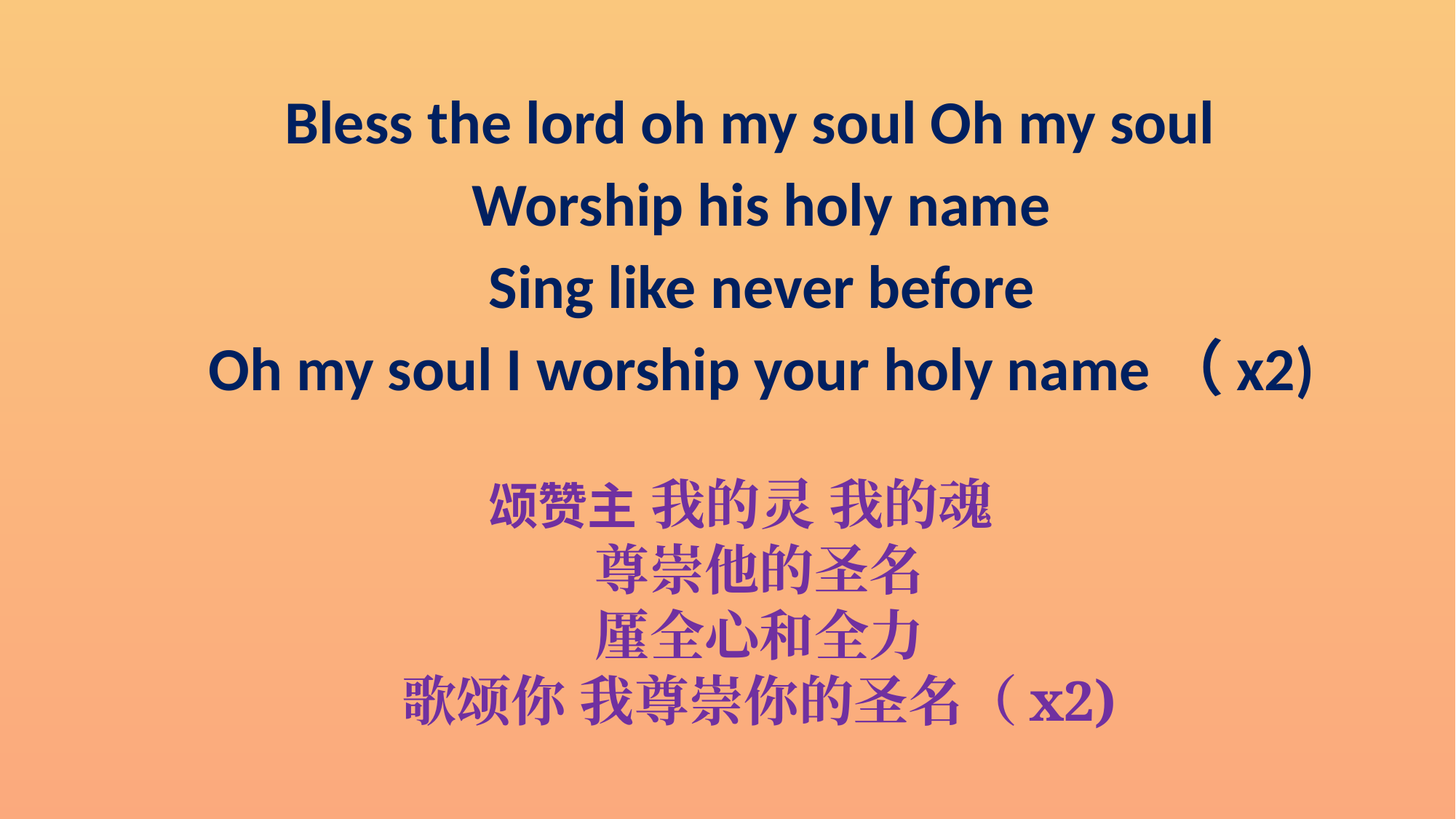

Bless the lord oh my soul Oh my soul
   Worship his holy name
   Sing like never before
   Oh my soul I worship your holy name（x2)

颂赞主 我的灵 我的魂
尊崇他的圣名
厪全心和全力
歌颂你 我尊崇你的圣名（x2)